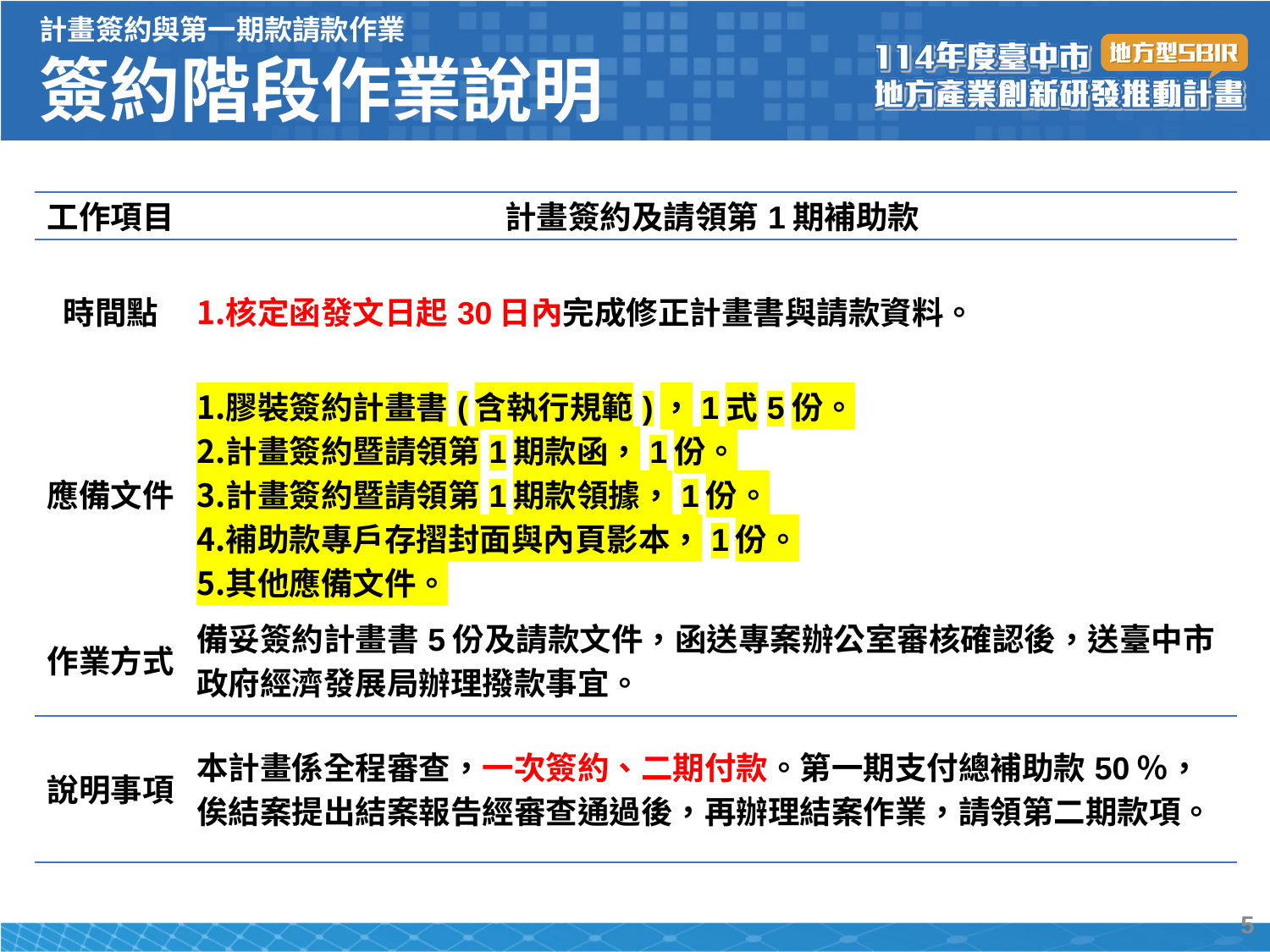

計畫簽約與第一期款請款作業
簽約階段作業說明
| 工作項目 | 計畫簽約及請領第1期補助款 |
| --- | --- |
| 時間點 | 核定函發文日起30日內完成修正計畫書與請款資料。 |
| 應備文件 | 膠裝簽約計畫書(含執行規範)，1式5份。 計畫簽約暨請領第1期款函，1份。 計畫簽約暨請領第1期款領據，1份。 補助款專戶存摺封面與內頁影本，1份。 其他應備文件。 |
| 作業方式 | 備妥簽約計畫書5份及請款文件，函送專案辦公室審核確認後，送臺中市政府經濟發展局辦理撥款事宜。 |
| 說明事項 | 本計畫係全程審查，一次簽約、二期付款。第一期支付總補助款50％，俟結案提出結案報告經審查通過後，再辦理結案作業，請領第二期款項。 |
5